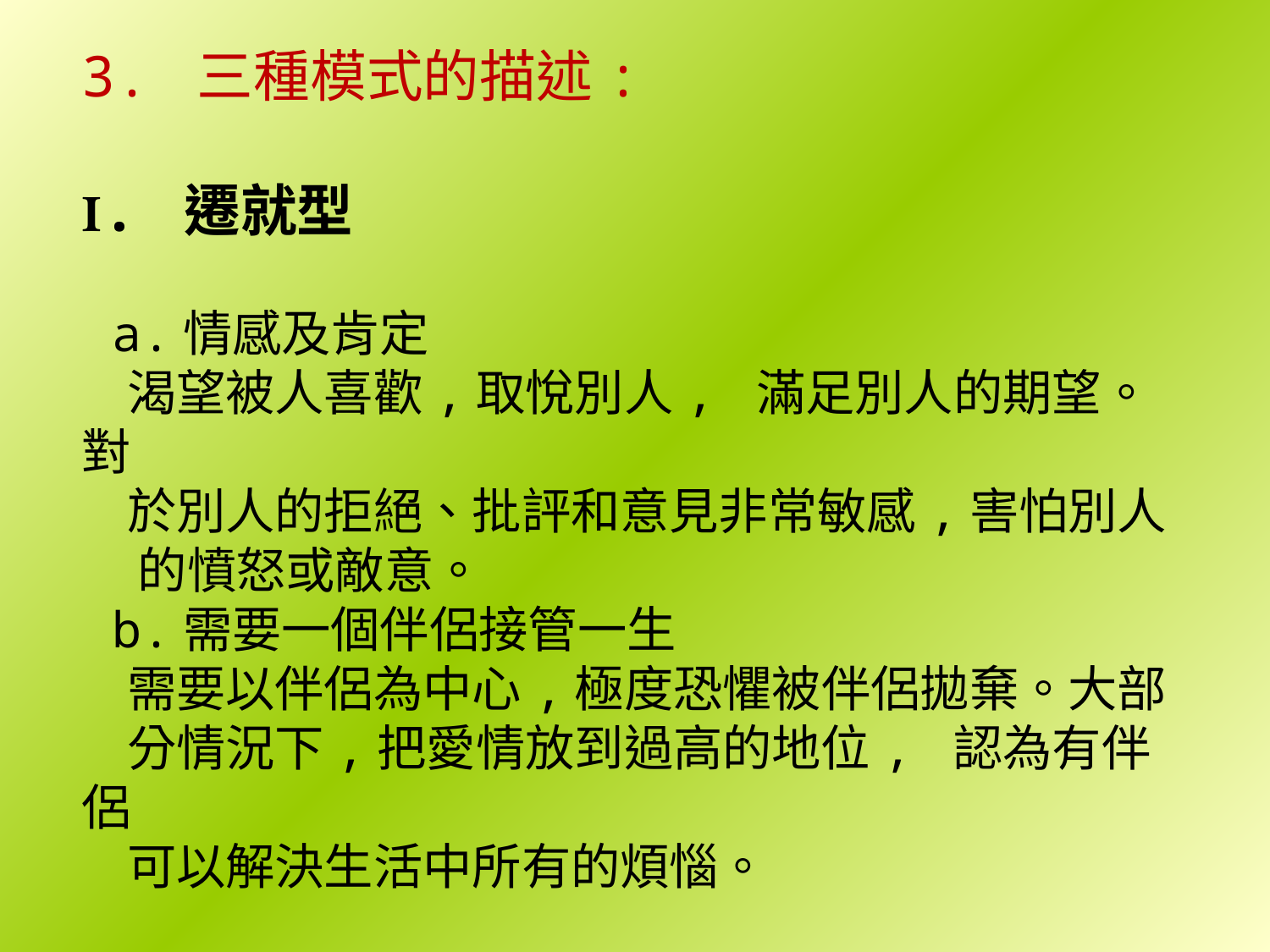

3. 三種模式的描述:

Ⅰ. 遷就型

 a.情感及肯定
   渴望被人喜歡,取悅別人, 滿足別人的期望。對
   於別人的拒絕、批評和意見非常敏感,害怕別人
    的憤怒或敵意。
 b.需要一個伴侶接管一生
   需要以伴侶為中心,極度恐懼被伴侶拋棄。大部
   分情況下,把愛情放到過高的地位, 認為有伴侶
   可以解決生活中所有的煩惱。